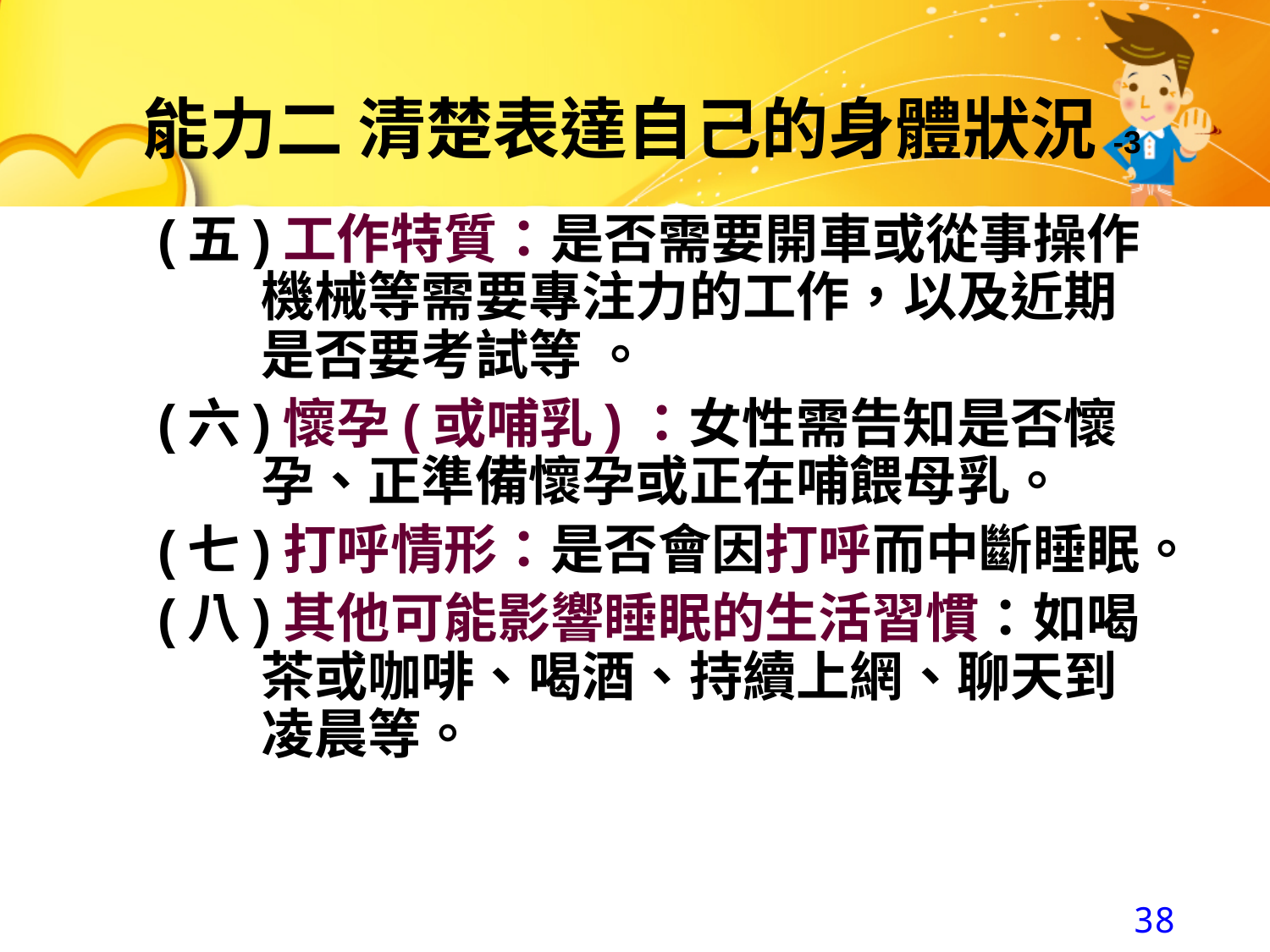

能力二 清楚表達自己的身體狀況-3
(五)工作特質：是否需要開車或從事操作機械等需要專注力的工作，以及近期是否要考試等 。
(六)懷孕(或哺乳)：女性需告知是否懷孕、正準備懷孕或正在哺餵母乳。
(七)打呼情形：是否會因打呼而中斷睡眠。
(八)其他可能影響睡眠的生活習慣：如喝茶或咖啡、喝酒、持續上網、聊天到凌晨等。
38